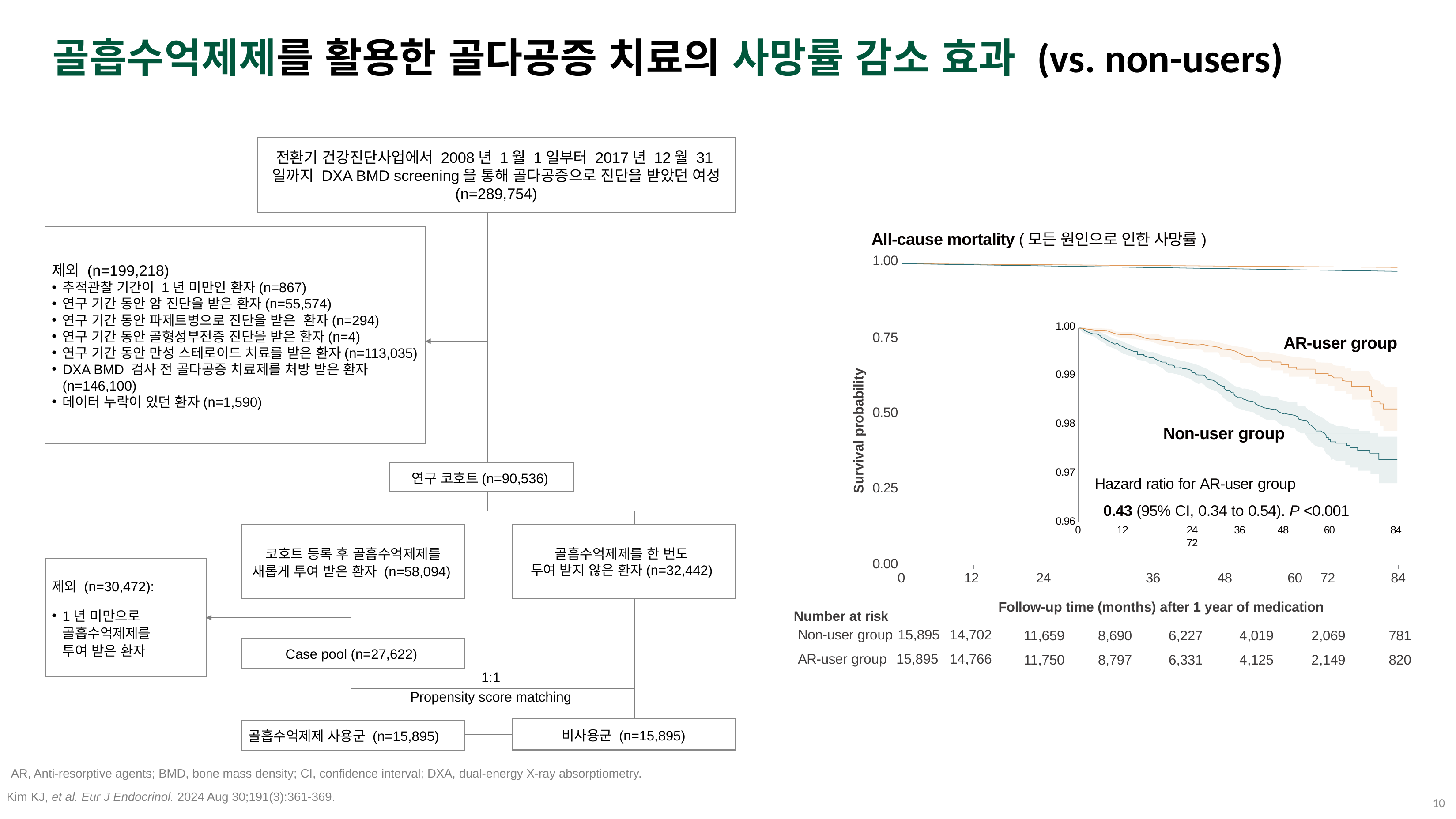

골흡수억제제를 활용한 골다공증 치료의 사망률 감소 효과 (vs. non-users)
전환기 건강진단사업에서 2008년 1월 1일부터 2017년 12월 31일까지 DXA BMD screening을 통해 골다공증으로 진단을 받았던 여성
(n=289,754)
제외 (n=199,218)
추적관찰 기간이 1년 미만인 환자(n=867)
연구 기간 동안 암 진단을 받은 환자(n=55,574)
연구 기간 동안 파제트병으로 진단을 받은  환자(n=294)
연구 기간 동안 골형성부전증 진단을 받은 환자(n=4)
연구 기간 동안 만성 스테로이드 치료를 받은 환자(n=113,035)
DXA BMD 검사 전 골다공증 치료제를 처방 받은 환자(n=146,100)
데이터 누락이 있던 환자(n=1,590)
All-cause mortality (모든 원인으로 인한 사망률)
1.00

1.00
0.75

AR-user group
Survival probability
0.99
0.50
0.98
Non-user group
연구 코호트(n=90,536)
0.97
Hazard ratio for AR-user group
0.43 (95% CI, 0.34 to 0.54). P <0.001
12	24	36	48	60	72
0.25

0.96
0
84
코호트 등록 후 골흡수억제제를
새롭게 투여 받은 환자 (n=58,094)
골흡수억제제를 한 번도
투여 받지 않은 환자(n=32,442)
0.00
제외 (n=30,472):
1년 미만으로 골흡수억제제를
투여 받은 환자
0
12
72
84
24	36	48	60
Follow-up time (months) after 1 year of medication
Number at risk
| Non-user group 15,895 | 14,702 | 11,659 | 8,690 | 6,227 | 4,019 | 2,069 | 781 |
| --- | --- | --- | --- | --- | --- | --- | --- |
| AR-user group 15,895 | 14,766 | 11,750 | 8,797 | 6,331 | 4,125 | 2,149 | 820 |
Case pool (n=27,622)
1:1
Propensity score matching

비사용군 (n=15,895)
골흡수억제제 사용군 (n=15,895)
AR, Anti-resorptive agents; BMD, bone mass density; CI, confidence interval; DXA, dual-energy X-ray absorptiometry.
Kim KJ, et al. Eur J Endocrinol. 2024 Aug 30;191(3):361-369.
10